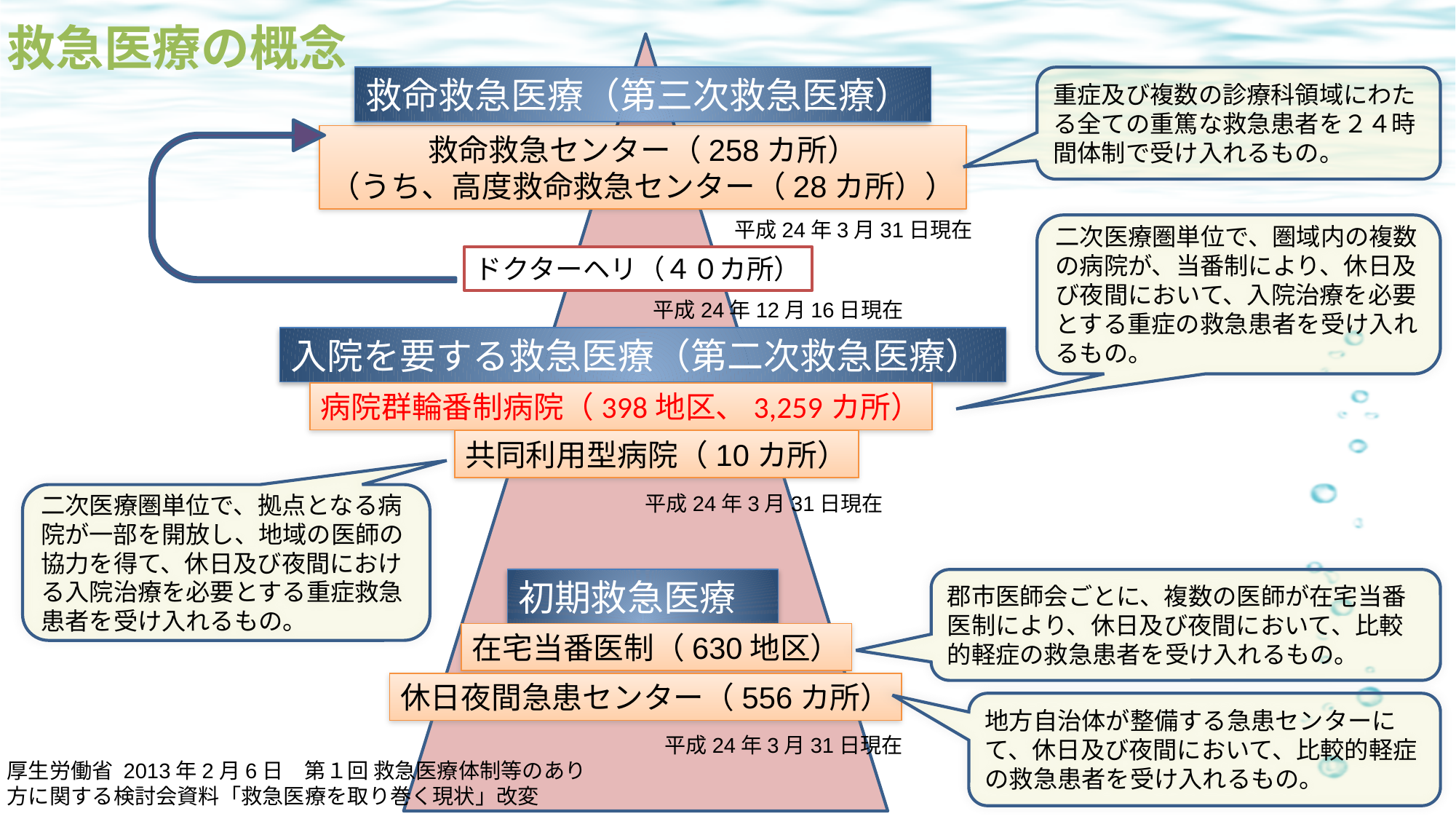

救急医療の概念

救命救急医療（第三次救急医療）
重症及び複数の診療科領域にわたる全ての重篤な救急患者を２４時間体制で受け入れるもの。
救命救急センター（258カ所）
（うち、高度救命救急センター（28カ所））
平成24年3月31日現在
二次医療圏単位で、圏域内の複数の病院が、当番制により、休日及び夜間において、入院治療を必要とする重症の救急患者を受け入れるもの。
ドクターヘリ（４０カ所）
平成24年12月16日現在
入院を要する救急医療（第二次救急医療）
病院群輪番制病院（398地区、3,259カ所）
共同利用型病院（10カ所）
二次医療圏単位で、拠点となる病院が一部を開放し、地域の医師の協力を得て、休日及び夜間における入院治療を必要とする重症救急患者を受け入れるもの。
平成24年3月31日現在
初期救急医療
郡市医師会ごとに、複数の医師が在宅当番医制により、休日及び夜間において、比較的軽症の救急患者を受け入れるもの。
在宅当番医制（630地区）
休日夜間急患センター（556カ所）
地方自治体が整備する急患センターにて、休日及び夜間において、比較的軽症の救急患者を受け入れるもの。
平成24年3月31日現在
厚生労働省 2013年2月6日　第１回 救急医療体制等のあり方に関する検討会資料「救急医療を取り巻く現状」改変